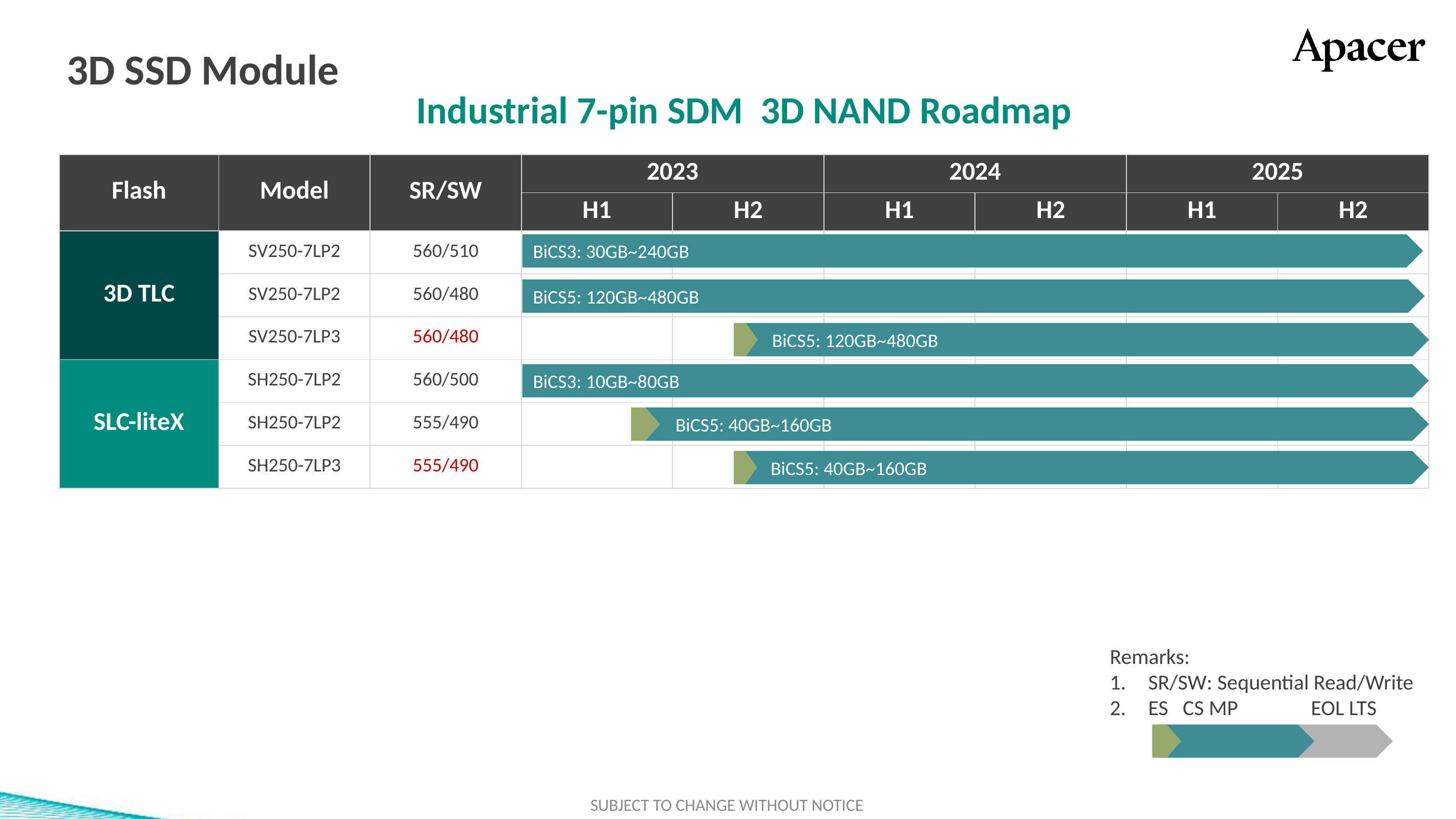

# 3D SSD Module
Industrial 7-pin SDM  3D NAND Roadmap
| Flash | Model | SR/SW | 2023 |  | 2024 |  | 2025 |  |
| --- | --- | --- | --- | --- | --- | --- | --- | --- |
|  |  |  | H1 | H2 | H1 | H2 | H1 | H2 |
| 3D TLC | SV250-7LP2 | 560/510 |  |  |  |  |  |  |
|  | SV250-7LP2 | 560/480 |  |  |  |  |  |  |
|  | SV250-7LP3 | 560/480 |  |  |  |  |  |  |
| SLC-liteX | SH250-7LP2 | 560/500 |  |  |  |  |  |  |
|  | SH250-7LP2 | 555/490 |  |  |  |  |  |  |
|  | SH250-7LP3 | 555/490 |  |  |  |  |  |  |
標準色
附屬
配色
3D TLC
2D MLC
SLC-lite
SLC
類工

SLC-liteX

BiCS3: 30GB~240GB
BiCS5: 120GB~480GB

     BiCS5: 120GB~480GB
BiCS3: 10GB~80GB

     BiCS5: 40GB~160GB

      BiCS5: 40GB~160GB
Remarks:
SR/SW: Sequential Read/Write
ES   CS MP               EOL LTS